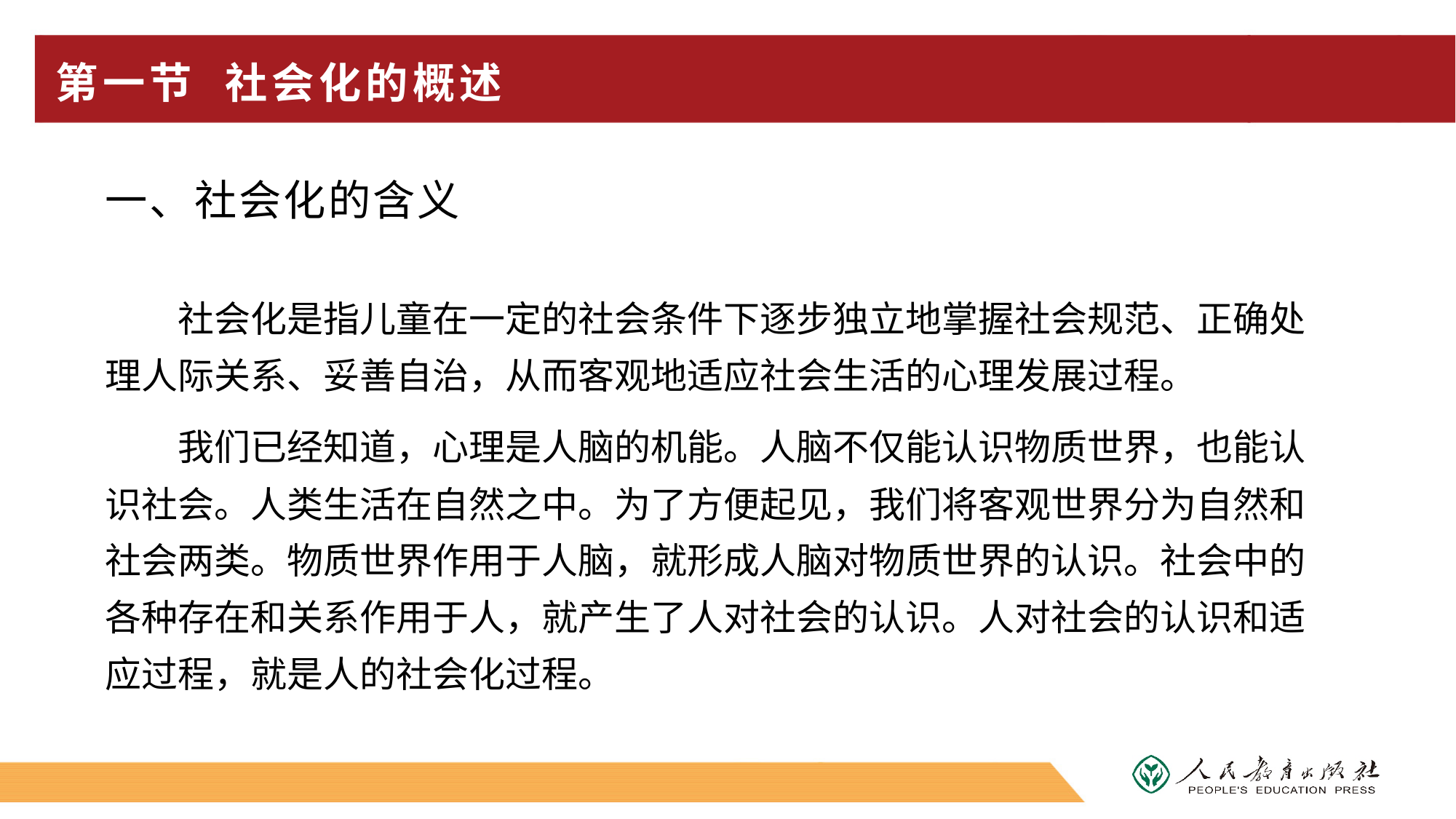

# 第一节  社会化的概述
一、社会化的含义
社会化是指儿童在一定的社会条件下逐步独立地掌握社会规范、正确处理人际关系、妥善自治，从而客观地适应社会生活的心理发展过程。
我们已经知道，心理是人脑的机能。人脑不仅能认识物质世界，也能认识社会。人类生活在自然之中。为了方便起见，我们将客观世界分为自然和社会两类。物质世界作用于人脑，就形成人脑对物质世界的认识。社会中的各种存在和关系作用于人，就产生了人对社会的认识。人对社会的认识和适应过程，就是人的社会化过程。